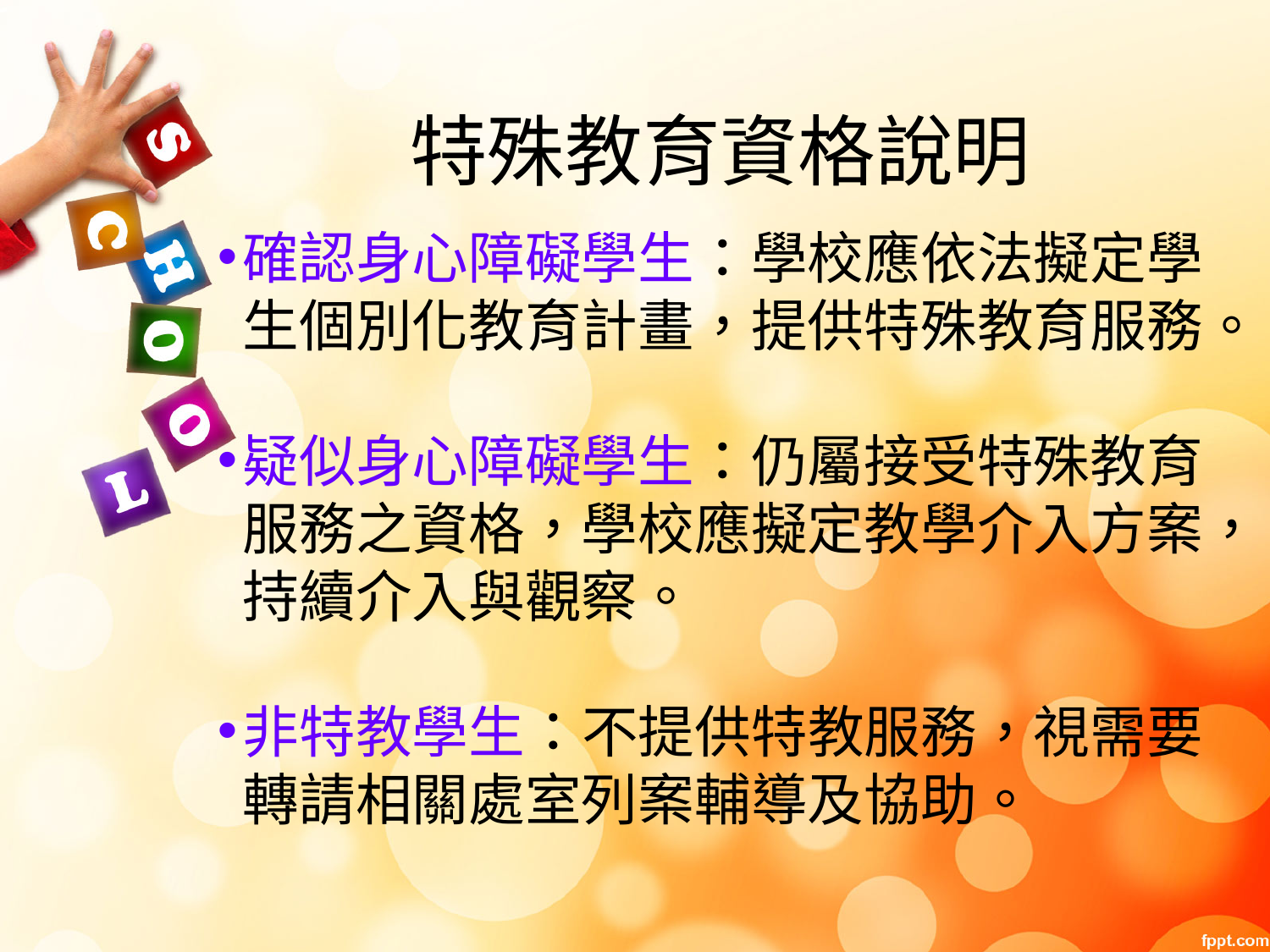

# 特殊教育資格說明
確認身心障礙學生：學校應依法擬定學生個別化教育計畫，提供特殊教育服務。

疑似身心障礙學生：仍屬接受特殊教育服務之資格，學校應擬定教學介入方案，持續介入與觀察。

非特教學生：不提供特教服務，視需要轉請相關處室列案輔導及協助。